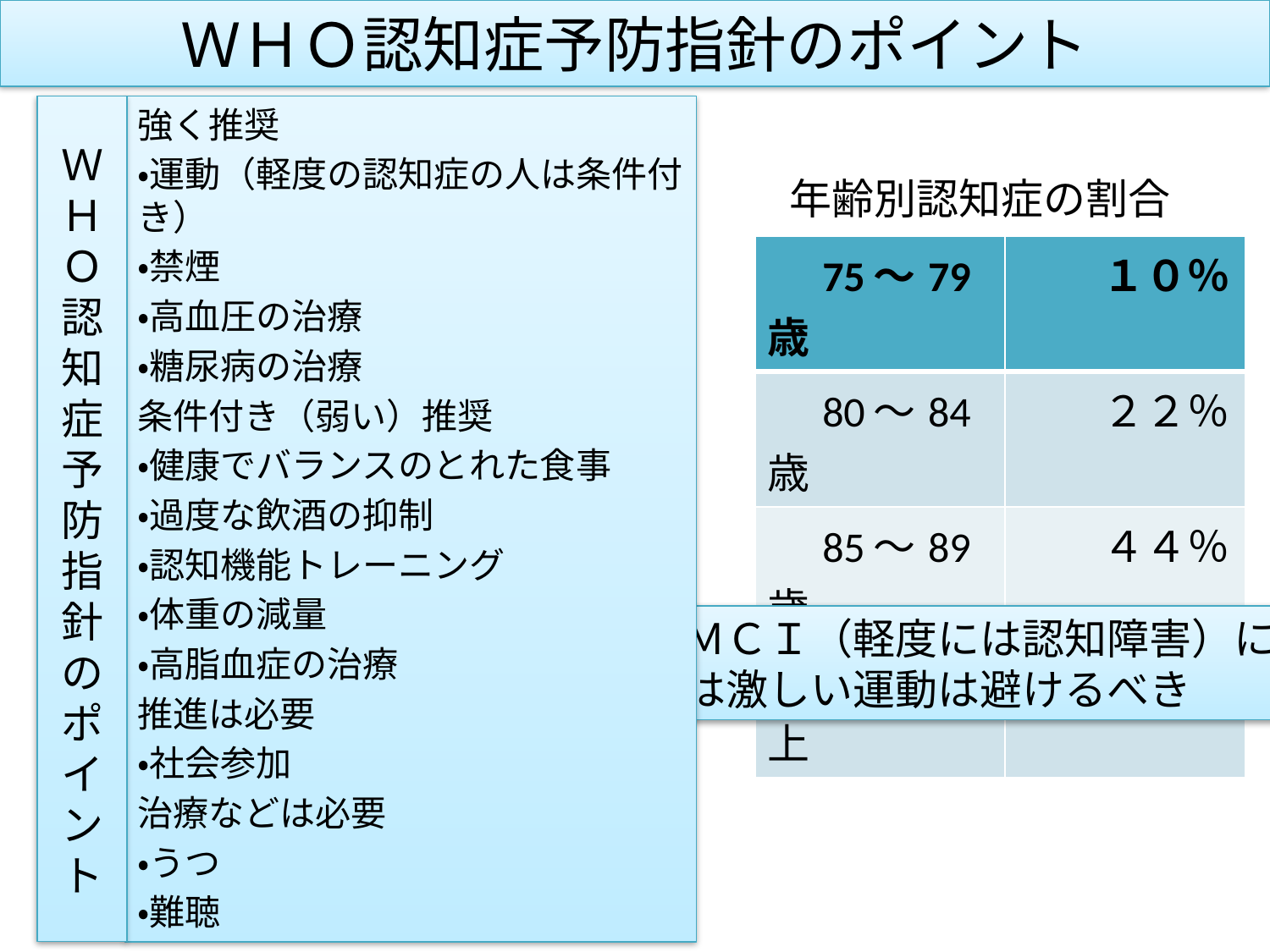

# ＷＨＯ認知症予防指針のポイント
Ｗ
Ｈ
Ｏ
認
知
症
予
防
指
針
の
ポ
イ
ン
ト
強く推奨
・運動（軽度の認知症の人は条件付き）
・禁煙
・高血圧の治療
・糖尿病の治療
条件付き（弱い）推奨
・健康でバランスのとれた食事
・過度な飲酒の抑制
・認知機能トレーニング
・体重の減量
・高脂血症の治療
推進は必要
・社会参加
治療などは必要
・うつ
・難聴
年齢別認知症の割合
| 75～79歳 | １０％ |
| --- | --- |
| 80～84歳 | ２２％ |
| 85～89歳 | ４４％ |
| 90歳以上 | ６４％ |
ＭＣＩ（軽度には認知障害）に
は激しい運動は避けるべき